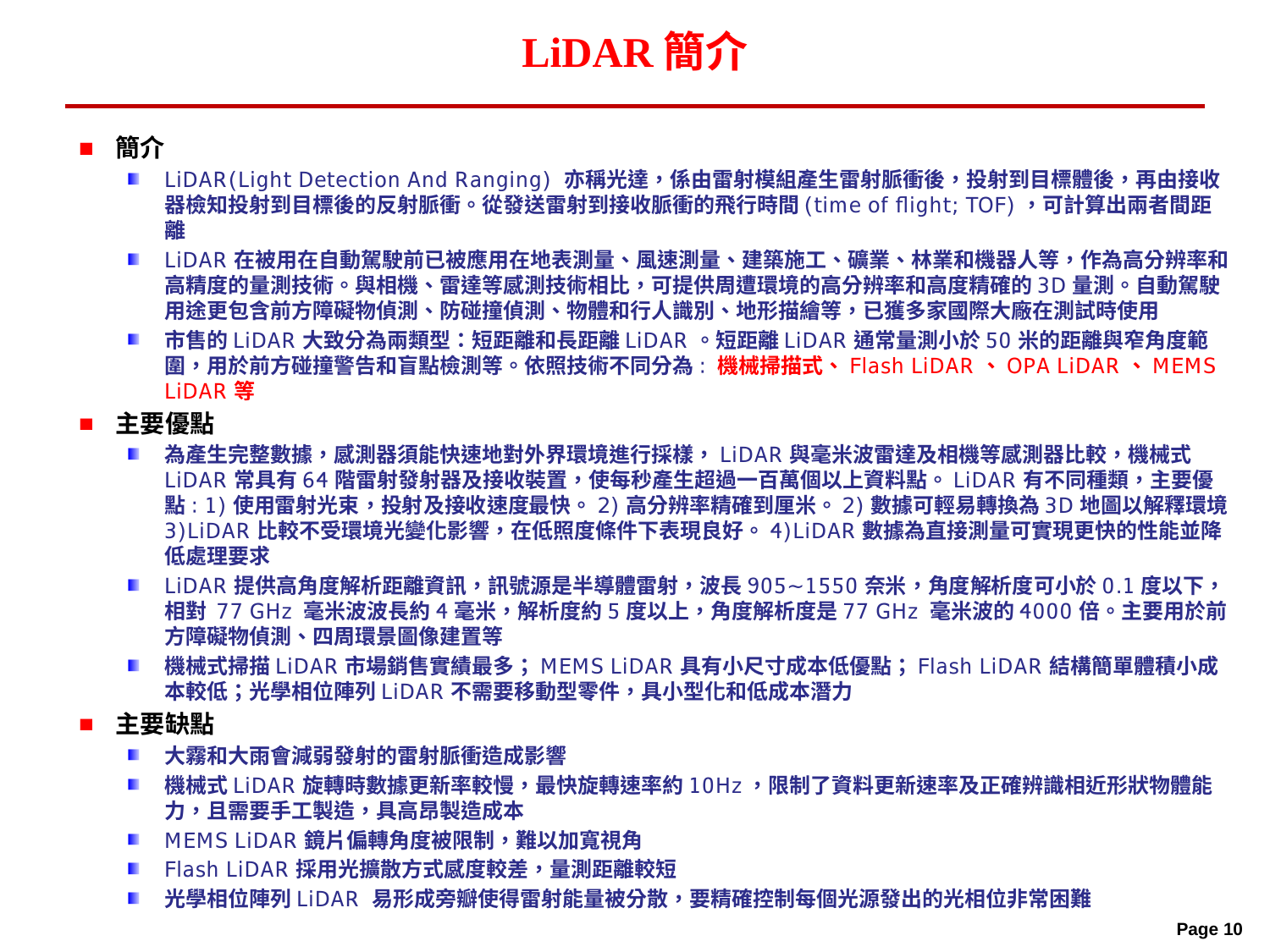

# LiDAR簡介
簡介
LiDAR(Light Detection And Ranging) 亦稱光達，係由雷射模組產生雷射脈衝後，投射到目標體後，再由接收器檢知投射到目標後的反射脈衝。從發送雷射到接收脈衝的飛行時間(time of flight; TOF)，可計算出兩者間距離
LiDAR在被用在自動駕駛前已被應用在地表測量、風速測量、建築施工、礦業、林業和機器人等，作為高分辨率和高精度的量測技術。與相機、雷達等感測技術相比，可提供周遭環境的高分辨率和高度精確的3D量測。自動駕駛用途更包含前方障礙物偵測、防碰撞偵測、物體和行人識別、地形描繪等，已獲多家國際大廠在測試時使用
市售的LiDAR大致分為兩類型：短距離和長距離LiDAR。短距離LiDAR通常量測小於50米的距離與窄角度範圍，用於前方碰撞警告和盲點檢測等。依照技術不同分為: 機械掃描式、Flash LiDAR、OPA LiDAR、MEMS LiDAR等
主要優點
為產生完整數據，感測器須能快速地對外界環境進行採樣，LiDAR與毫米波雷達及相機等感測器比較，機械式LiDAR常具有64階雷射發射器及接收裝置，使每秒產生超過一百萬個以上資料點。LiDAR有不同種類，主要優點: 1)使用雷射光束，投射及接收速度最快。2)高分辨率精確到厘米。2)數據可輕易轉換為3D地圖以解釋環境3)LiDAR比較不受環境光變化影響，在低照度條件下表現良好。4)LiDAR數據為直接測量可實現更快的性能並降低處理要求
LiDAR提供高角度解析距離資訊，訊號源是半導體雷射，波長905~1550奈米，角度解析度可小於0.1度以下，相對 77 GHz 毫米波波長約4毫米，解析度約5度以上，角度解析度是77 GHz 毫米波的4000倍。主要用於前方障礙物偵測、四周環景圖像建置等
機械式掃描LiDAR市場銷售實績最多；MEMS LiDAR具有小尺寸成本低優點；Flash LiDAR結構簡單體積小成本較低；光學相位陣列LiDAR不需要移動型零件，具小型化和低成本潛力
主要缺點
大霧和大雨會減弱發射的雷射脈衝造成影響
機械式LiDAR旋轉時數據更新率較慢，最快旋轉速率約10Hz，限制了資料更新速率及正確辨識相近形狀物體能力，且需要手工製造，具高昂製造成本
MEMS LiDAR鏡片偏轉角度被限制，難以加寬視角
Flash LiDAR採用光擴散方式感度較差，量測距離較短
光學相位陣列LiDAR 易形成旁瓣使得雷射能量被分散，要精確控制每個光源發出的光相位非常困難